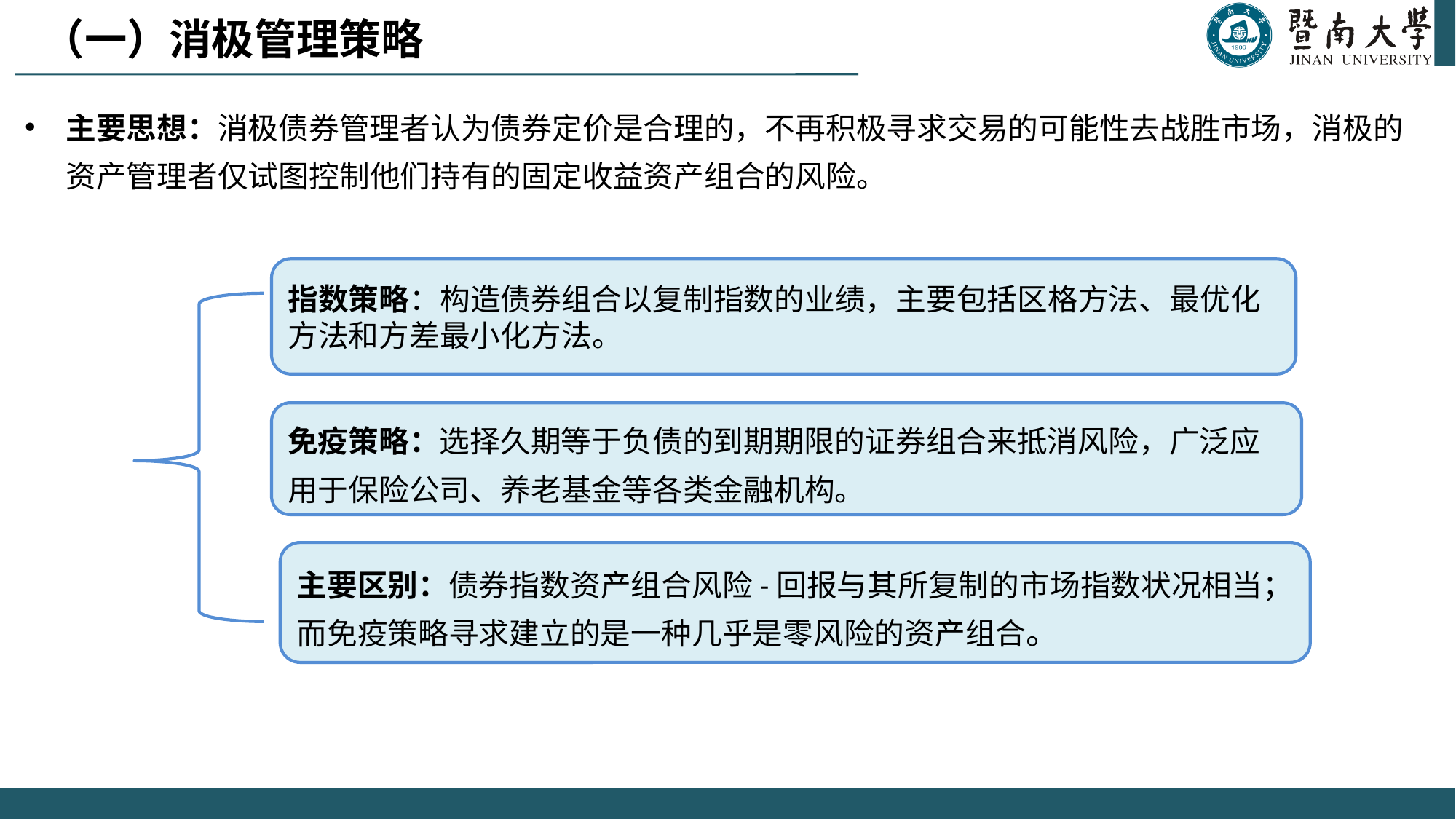

# （一）消极管理策略
主要思想：消极债券管理者认为债券定价是合理的，不再积极寻求交易的可能性去战胜市场，消极的资产管理者仅试图控制他们持有的固定收益资产组合的风险。

指数策略：构造债券组合以复制指数的业绩，主要包括区格方法、最优化方法和方差最小化方法。

免疫策略：选择久期等于负债的到期期限的证券组合来抵消风险，广泛应用于保险公司、养老基金等各类金融机构。
主要区别：债券指数资产组合风险-回报与其所复制的市场指数状况相当；而免疫策略寻求建立的是一种几乎是零风险的资产组合。